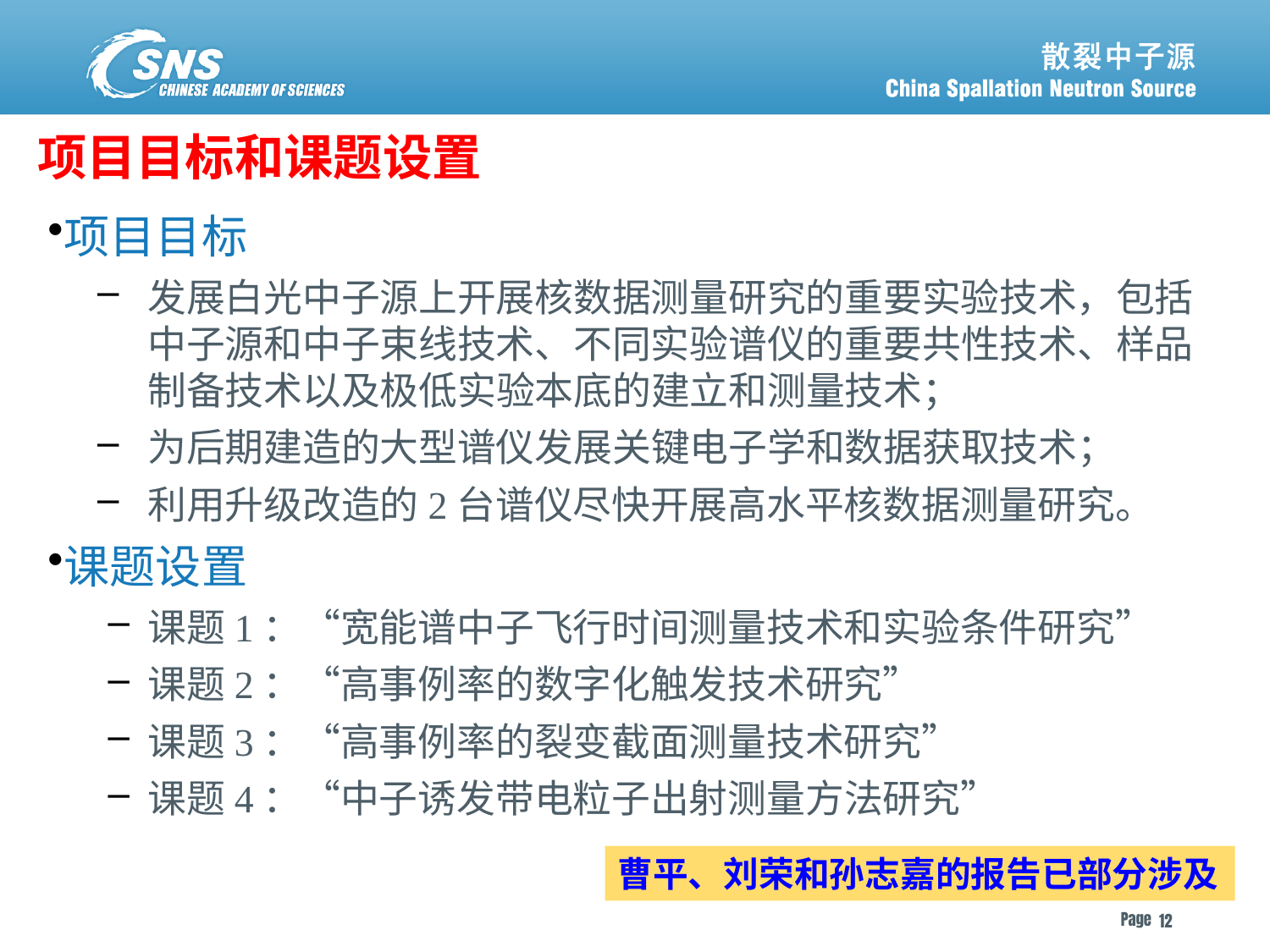

# 项目目标和课题设置
项目目标
发展白光中子源上开展核数据测量研究的重要实验技术，包括中子源和中子束线技术、不同实验谱仪的重要共性技术、样品制备技术以及极低实验本底的建立和测量技术；
为后期建造的大型谱仪发展关键电子学和数据获取技术；
利用升级改造的2台谱仪尽快开展高水平核数据测量研究。
课题设置
课题1：“宽能谱中子飞行时间测量技术和实验条件研究”
课题2：“高事例率的数字化触发技术研究”
课题3：“高事例率的裂变截面测量技术研究”
课题4：“中子诱发带电粒子出射测量方法研究”

曹平、刘荣和孙志嘉的报告已部分涉及
12